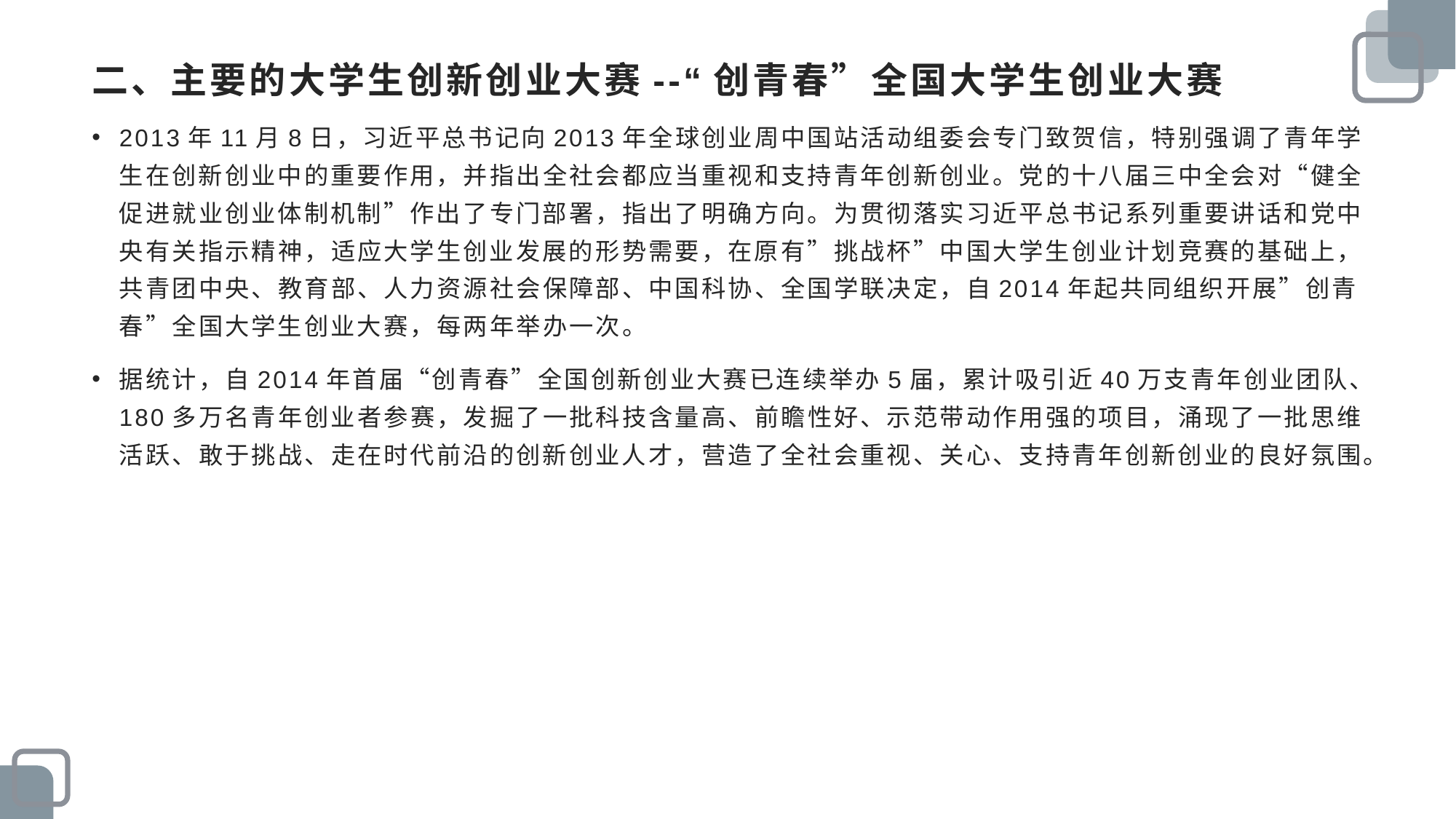

# 二、主要的大学生创新创业大赛--“创青春”全国大学生创业大赛
2013年11月8日，习近平总书记向2013年全球创业周中国站活动组委会专门致贺信，特别强调了青年学生在创新创业中的重要作用，并指出全社会都应当重视和支持青年创新创业。党的十八届三中全会对“健全促进就业创业体制机制”作出了专门部署，指出了明确方向。为贯彻落实习近平总书记系列重要讲话和党中央有关指示精神，适应大学生创业发展的形势需要，在原有”挑战杯”中国大学生创业计划竞赛的基础上，共青团中央、教育部、人力资源社会保障部、中国科协、全国学联决定，自2014年起共同组织开展”创青春”全国大学生创业大赛，每两年举办一次。
据统计，自2014年首届“创青春”全国创新创业大赛已连续举办5届，累计吸引近40万支青年创业团队、180多万名青年创业者参赛，发掘了一批科技含量高、前瞻性好、示范带动作用强的项目，涌现了一批思维活跃、敢于挑战、走在时代前沿的创新创业人才，营造了全社会重视、关心、支持青年创新创业的良好氛围。